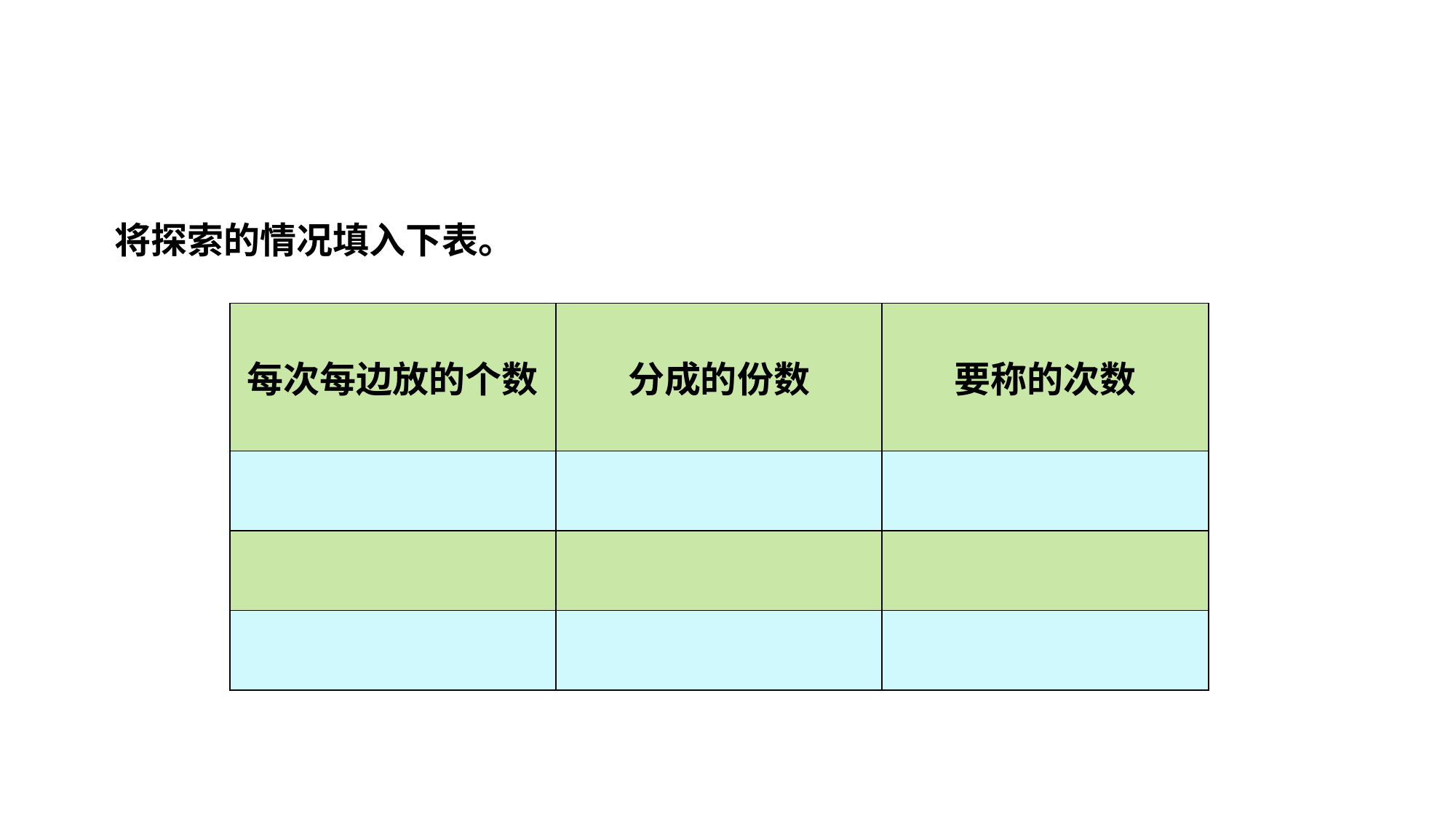

将探索的情况填入下表。
| 每次每边放的个数 | 分成的份数 | 要称的次数 |
| --- | --- | --- |
|  |  |  |
|  |  |  |
|  |  |  |